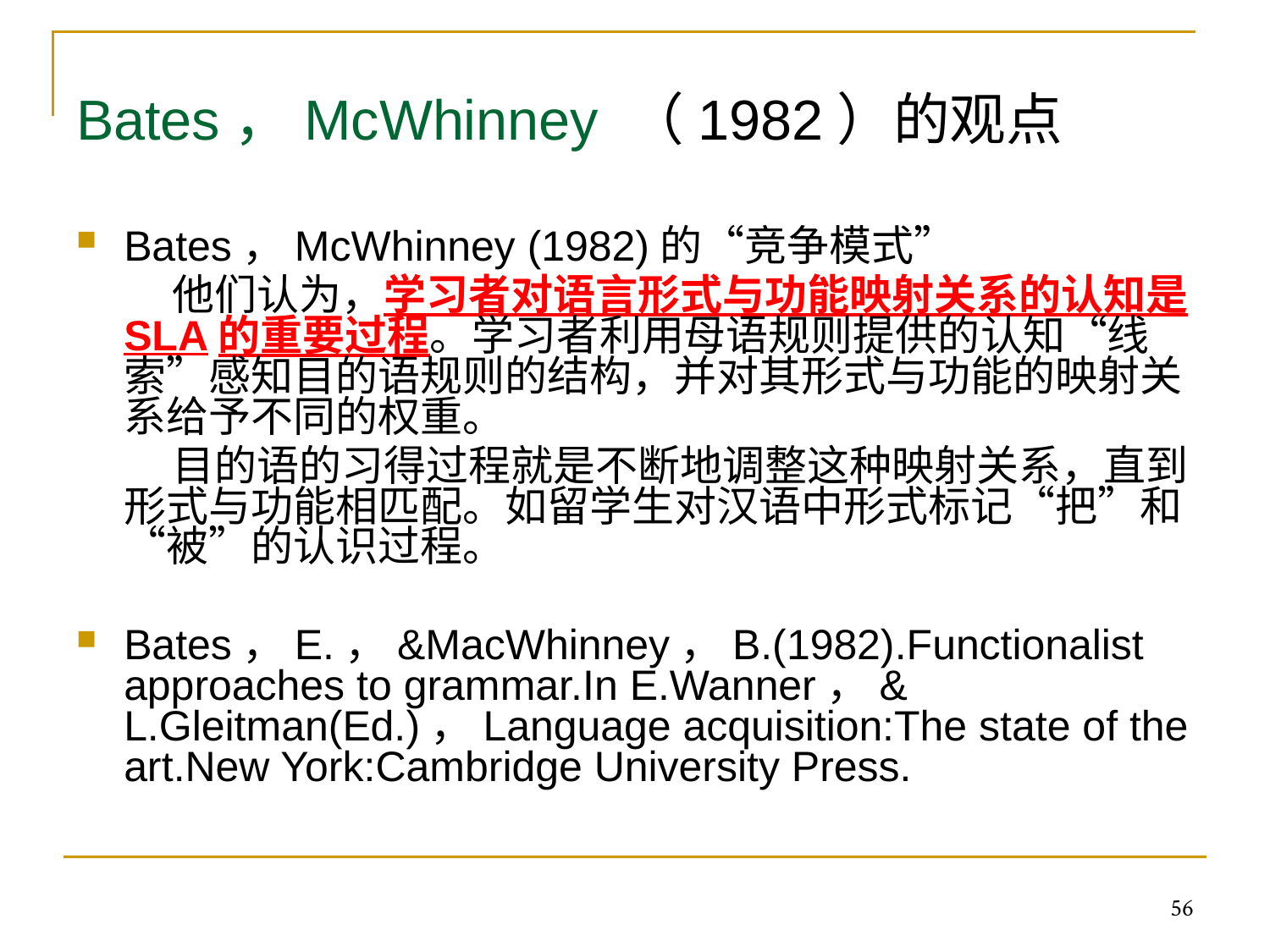

# Bates，McWhinney （1982）的观点
Bates，McWhinney (1982)的“竞争模式”
         他们认为，学习者对语言形式与功能映射关系的认知是SLA的重要过程。学习者利用母语规则提供的认知“线索”感知目的语规则的结构，并对其形式与功能的映射关系给予不同的权重。
         目的语的习得过程就是不断地调整这种映射关系，直到形式与功能相匹配。如留学生对汉语中形式标记“把”和“被”的认识过程。

Bates，E.，&MacWhinney，B.(1982).Functionalist approaches to grammar.In E.Wanner，& L.Gleitman(Ed.)，Language acquisition:The state of the art.New York:Cambridge University Press.

56